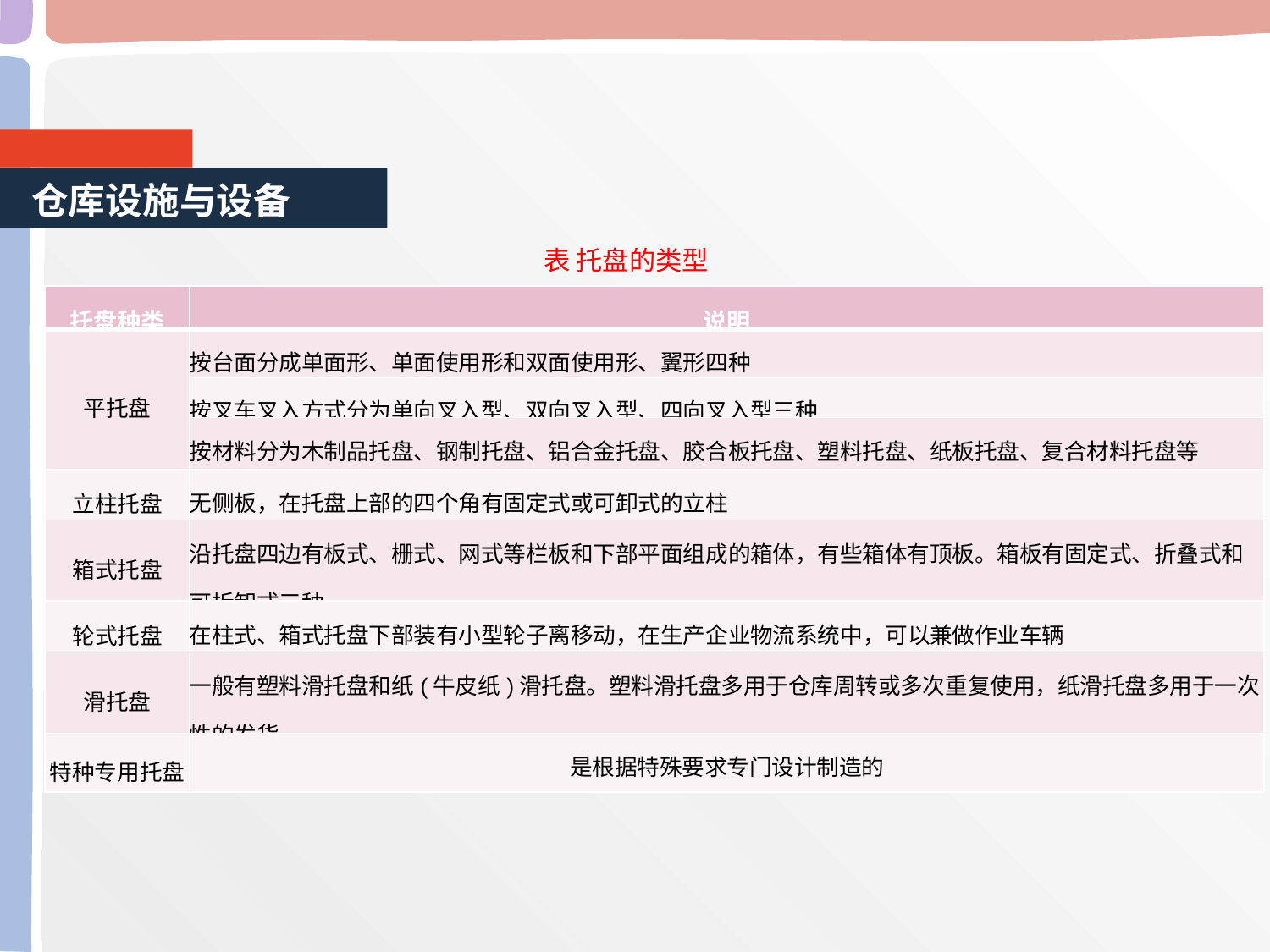

仓库设施与设备
  表 托盘的类型
| 托盘种类 | 说明 |
| --- | --- |
| 平托盘 | 按台面分成单面形、单面使用形和双面使用形、翼形四种 |
|  | 按叉车叉入方式分为单向叉入型、双向叉入型、四向叉入型三种 |
|  | 按材料分为木制品托盘、钢制托盘、铝合金托盘、胶合板托盘、塑料托盘、纸板托盘、复合材料托盘等 |
| 立柱托盘 | 无侧板，在托盘上部的四个角有固定式或可卸式的立柱 |
| 箱式托盘 | 沿托盘四边有板式、栅式、网式等栏板和下部平面组成的箱体，有些箱体有顶板。箱板有固定式、折叠式和可拆卸式三种 |
| 轮式托盘 | 在柱式、箱式托盘下部装有小型轮子离移动，在生产企业物流系统中，可以兼做作业车辆 |
| 滑托盘 | 一般有塑料滑托盘和纸(牛皮纸)滑托盘。塑料滑托盘多用于仓库周转或多次重复使用，纸滑托盘多用于一次性的发货 |
| 特种专用托盘 | 是根据特殊要求专门设计制造的 |